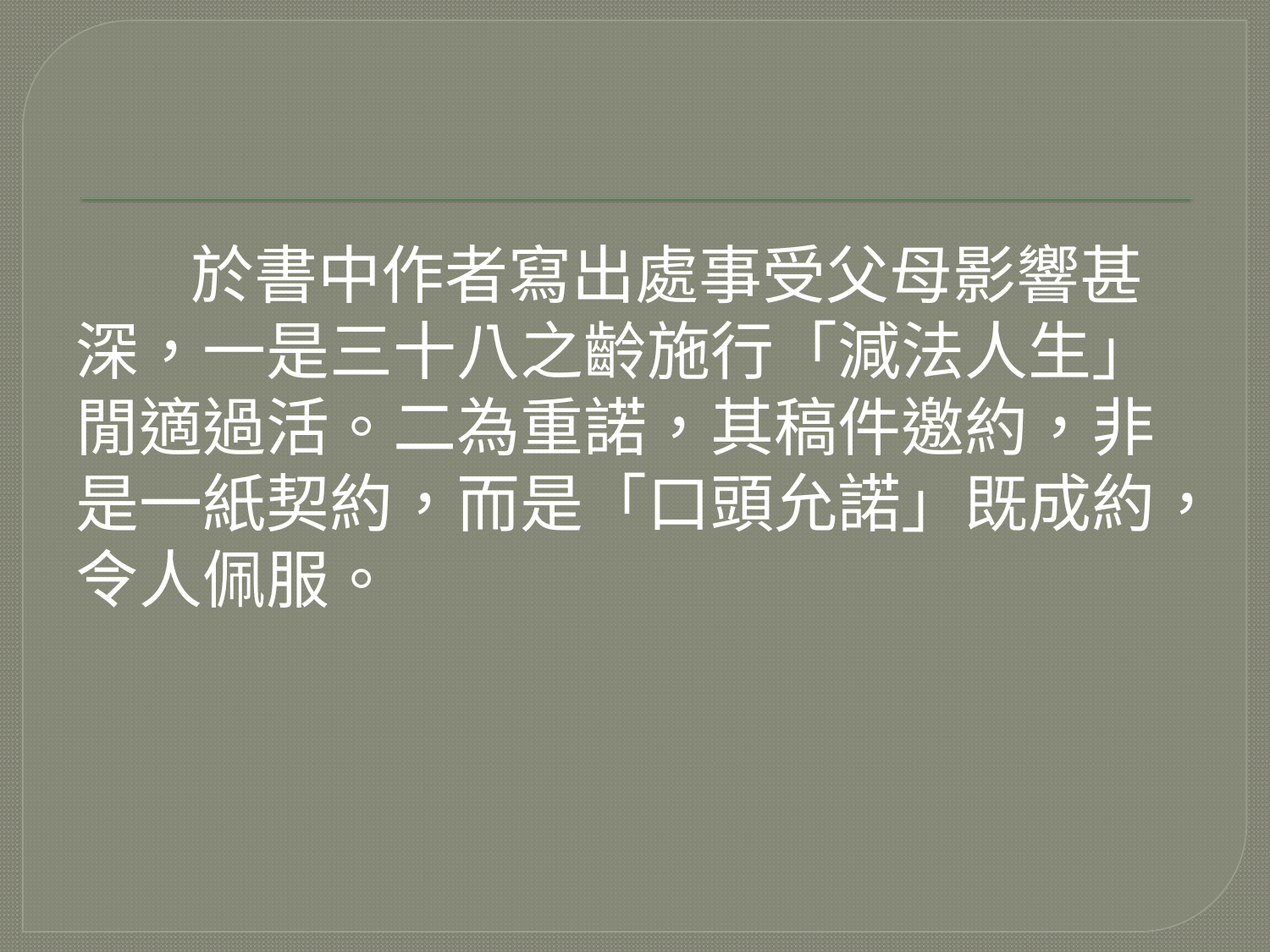

#
       於書中作者寫出處事受父母影響甚深，一是三十八之齡施行「減法人生」閒適過活。二為重諾，其稿件邀約，非是一紙契約，而是「口頭允諾」既成約，令人佩服。